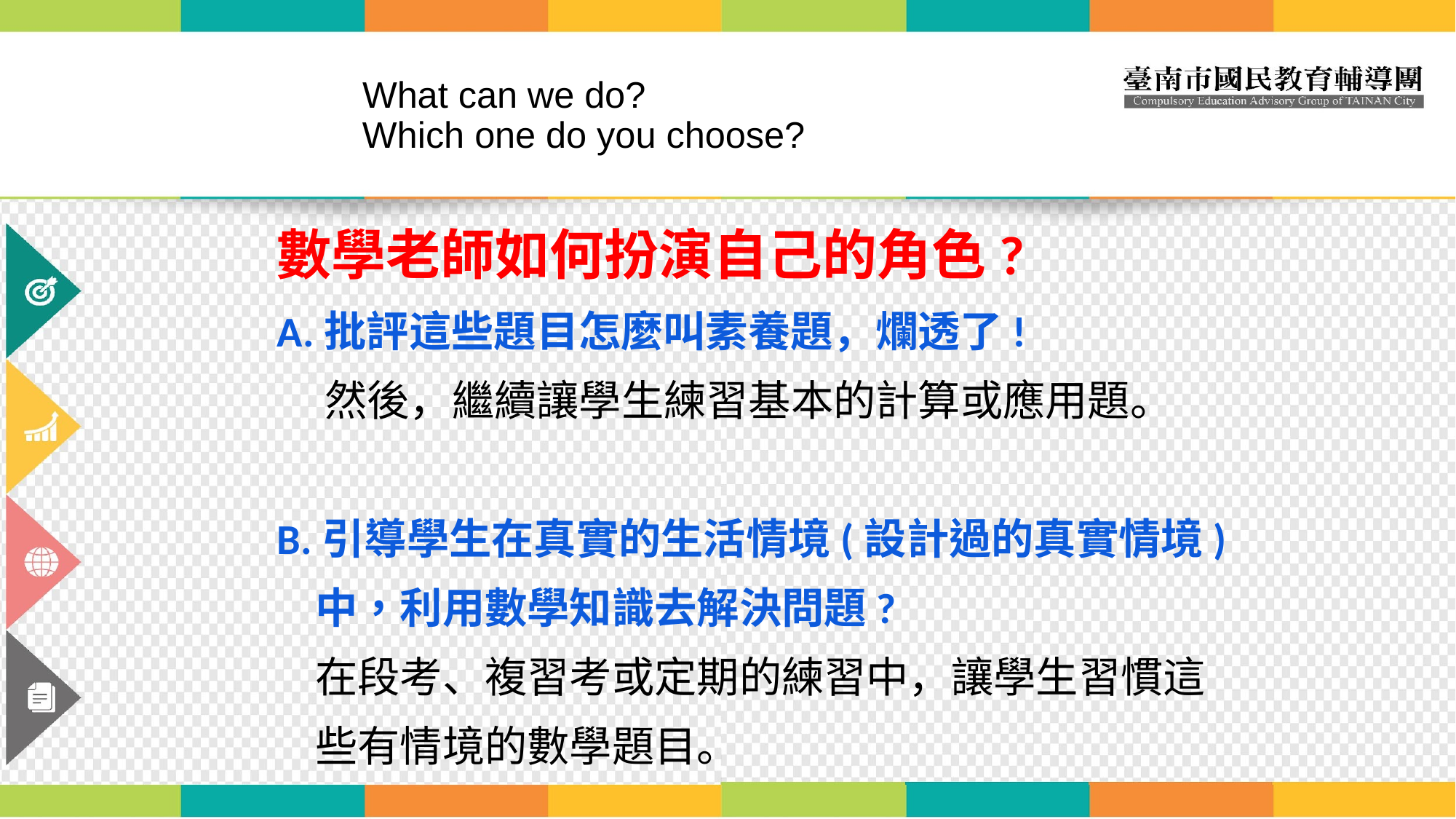

# What can we do? Which one do you choose?
數學老師如何扮演自己的角色?
A.批評這些題目怎麼叫素養題，爛透了!
    然後，繼續讓學生練習基本的計算或應用題。

B.引導學生在真實的生活情境(設計過的真實情境)
   中，利用數學知識去解決問題?
   在段考、複習考或定期的練習中，讓學生習慣這
   些有情境的數學題目。